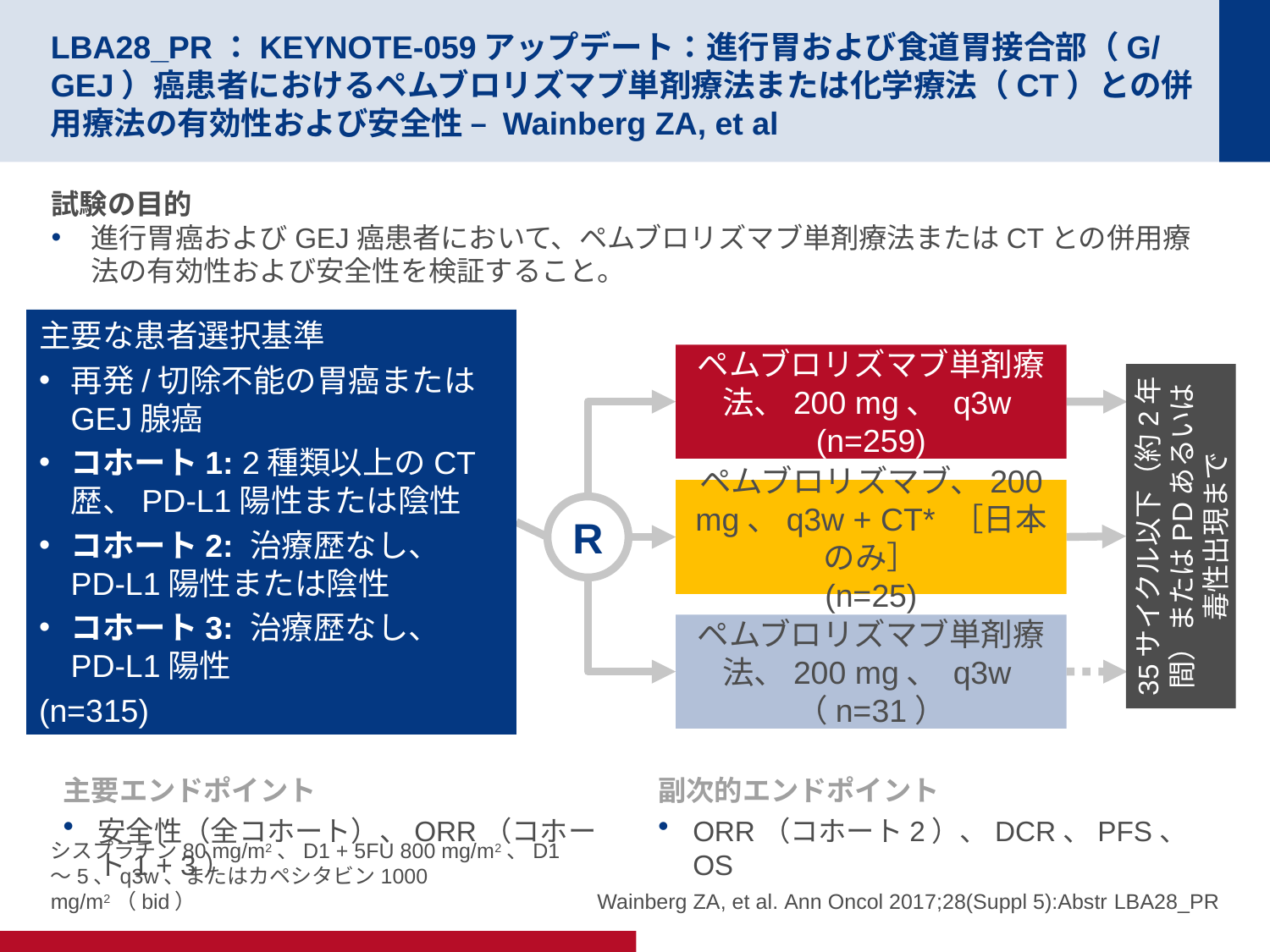

# LBA28_PR：KEYNOTE-059アップデート：進行胃および食道胃接合部（G/GEJ）癌患者におけるペムブロリズマブ単剤療法または化学療法（CT）との併用療法の有効性および安全性 – Wainberg ZA, et al
試験の目的
進行胃癌およびGEJ癌患者において、ペムブロリズマブ単剤療法またはCTとの併用療法の有効性および安全性を検証すること。
主要な患者選択基準
再発/切除不能の胃癌またはGEJ腺癌
コホート1: 2種類以上のCT歴、PD-L1陽性または陰性
コホート2: 治療歴なし、
PD-L1陽性または陰性
コホート3: 治療歴なし、
PD-L1陽性
(n=315)
ペムブロリズマブ単剤療法、200 mg、 q3w
(n=259)
ペムブロリズマブ、200 mg、q3w + CT* ［日本のみ］
(n=25)
35サイクル以下（約2年間）またはPDあるいは毒性出現まで
R
ペムブロリズマブ単剤療法、200 mg、 q3w
（n=31）
主要エンドポイント
安全性（全コホート）、ORR（コホート1 + 3）
副次的エンドポイント
ORR（コホート2）、DCR、PFS、OS
シスプラチン80 mg/m2、D1 + 5FU 800 mg/m2、D1～5、q3w、またはカペシタビン1000 mg/m2（bid）
Wainberg ZA, et al. Ann Oncol 2017;28(Suppl 5):Abstr LBA28_PR